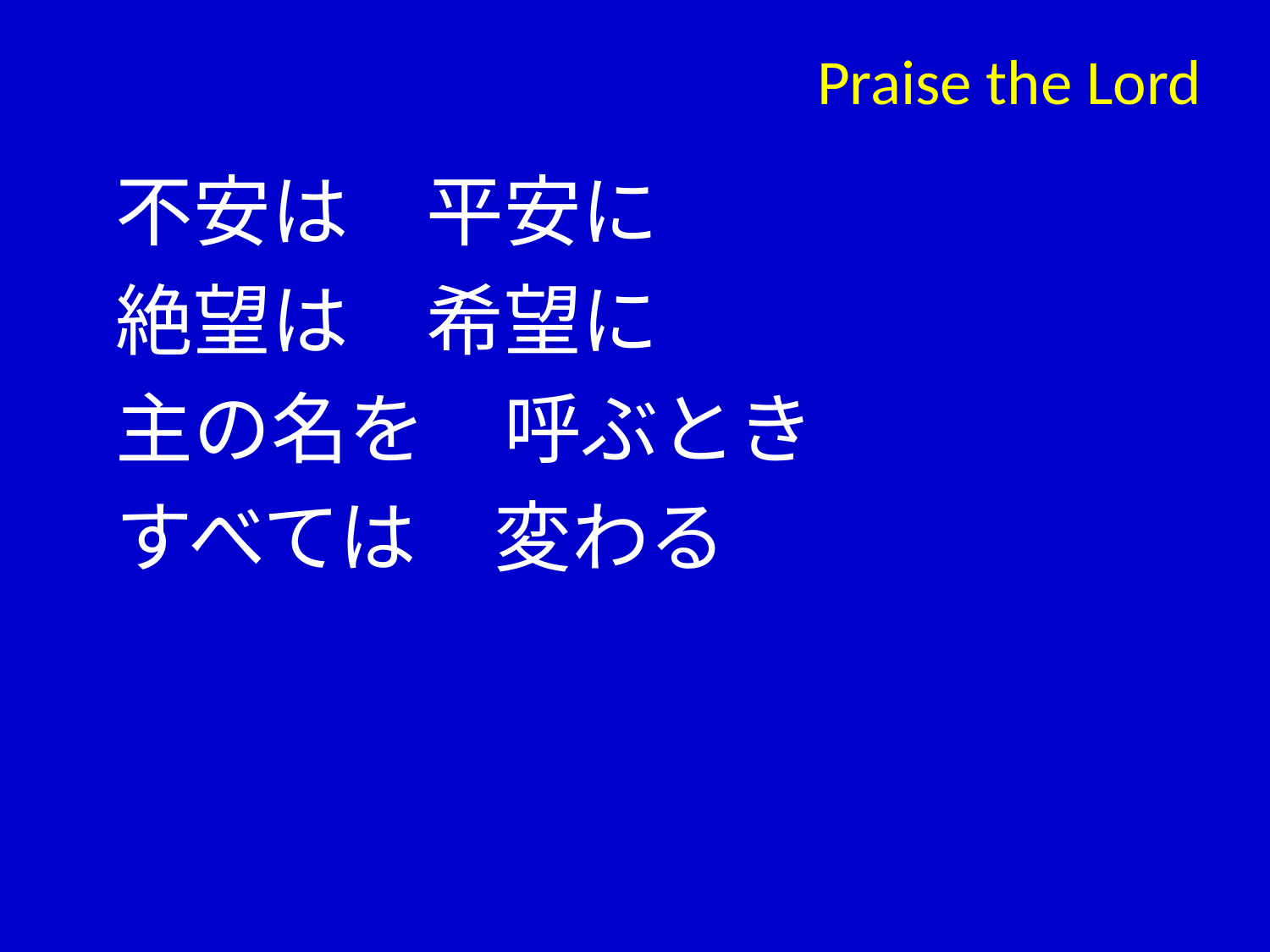

# Praise the Lord
不安は　平安に
絶望は　希望に
主の名を　呼ぶとき
すべては　変わる